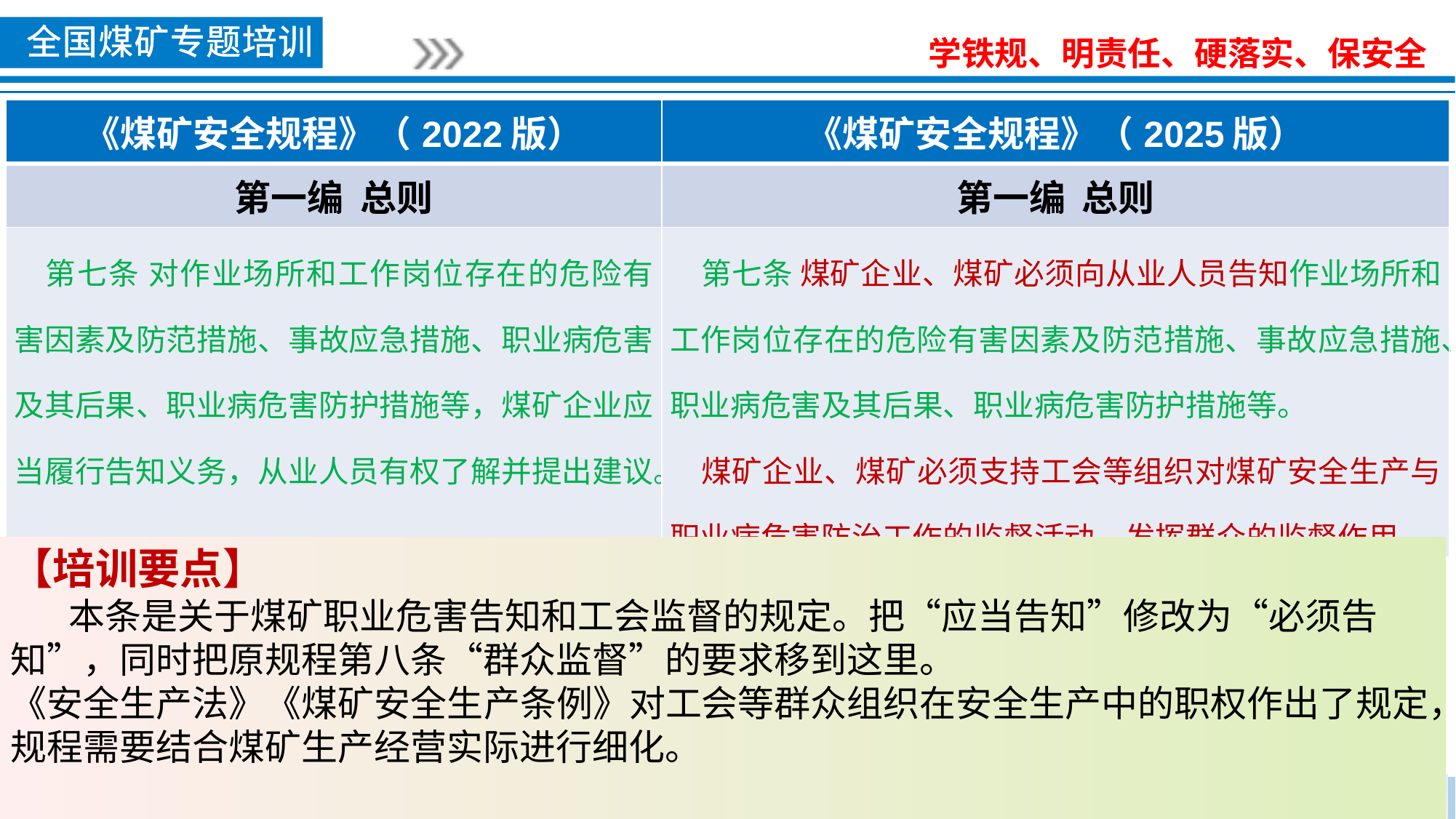

| 《煤矿安全规程》（2022版） | 《煤矿安全规程》（2025版） |
| --- | --- |
| 第一编 总则 | 第一编 总则 |
| 第七条 对作业场所和工作岗位存在的危险有害因素及防范措施、事故应急措施、职业病危害及其后果、职业病危害防护措施等，煤矿企业应当履行告知义务，从业人员有权了解并提出建议。 | 第七条 煤矿企业、煤矿必须向从业人员告知作业场所和工作岗位存在的危险有害因素及防范措施、事故应急措施、职业病危害及其后果、职业病危害防护措施等。 煤矿企业、煤矿必须支持工会等组织对煤矿安全生产与职业病危害防治工作的监督活动，发挥群众的监督作用。 |
【培训要点】
      本条是关于煤矿职业危害告知和工会监督的规定。把“应当告知”修改为“必须告知”，同时把原规程第八条“群众监督”的要求移到这里。
《安全生产法》《煤矿安全生产条例》对工会等群众组织在安全生产中的职权作出了规定，规程需要结合煤矿生产经营实际进行细化。